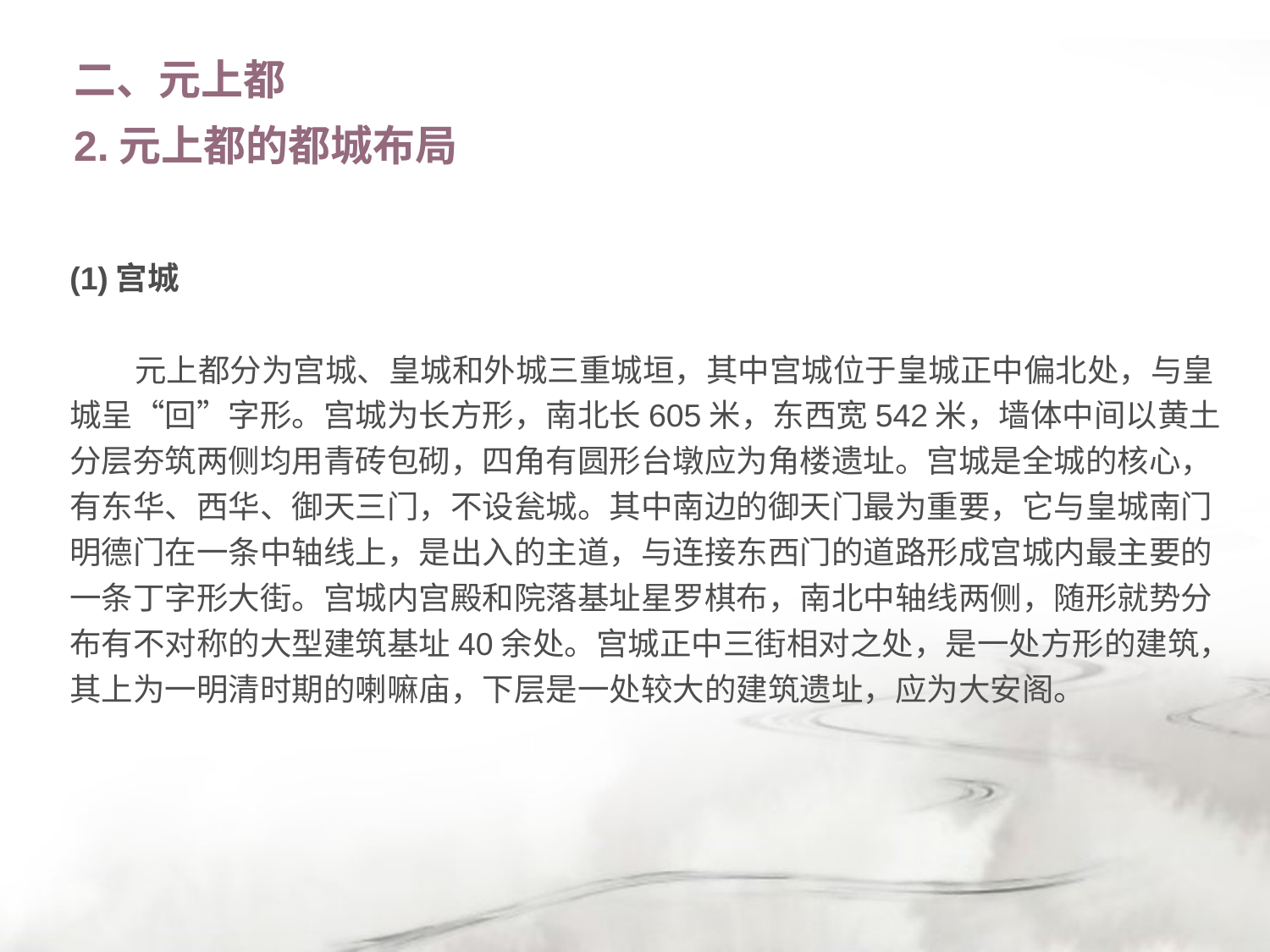

二、元上都
2.元上都的都城布局
(1)宫城

        元上都分为宫城、皇城和外城三重城垣，其中宫城位于皇城正中偏北处，与皇城呈“回”字形。宫城为长方形，南北长605米，东西宽542米，墙体中间以黄土分层夯筑两侧均用青砖包砌，四角有圆形台墩应为角楼遗址。宫城是全城的核心，有东华、西华、御天三门，不设瓮城。其中南边的御天门最为重要，它与皇城南门明德门在一条中轴线上，是出入的主道，与连接东西门的道路形成宫城内最主要的一条丁字形大街。宫城内宫殿和院落基址星罗棋布，南北中轴线两侧，随形就势分布有不对称的大型建筑基址40余处。宫城正中三街相对之处，是一处方形的建筑，其上为一明清时期的喇嘛庙，下层是一处较大的建筑遗址，应为大安阁。